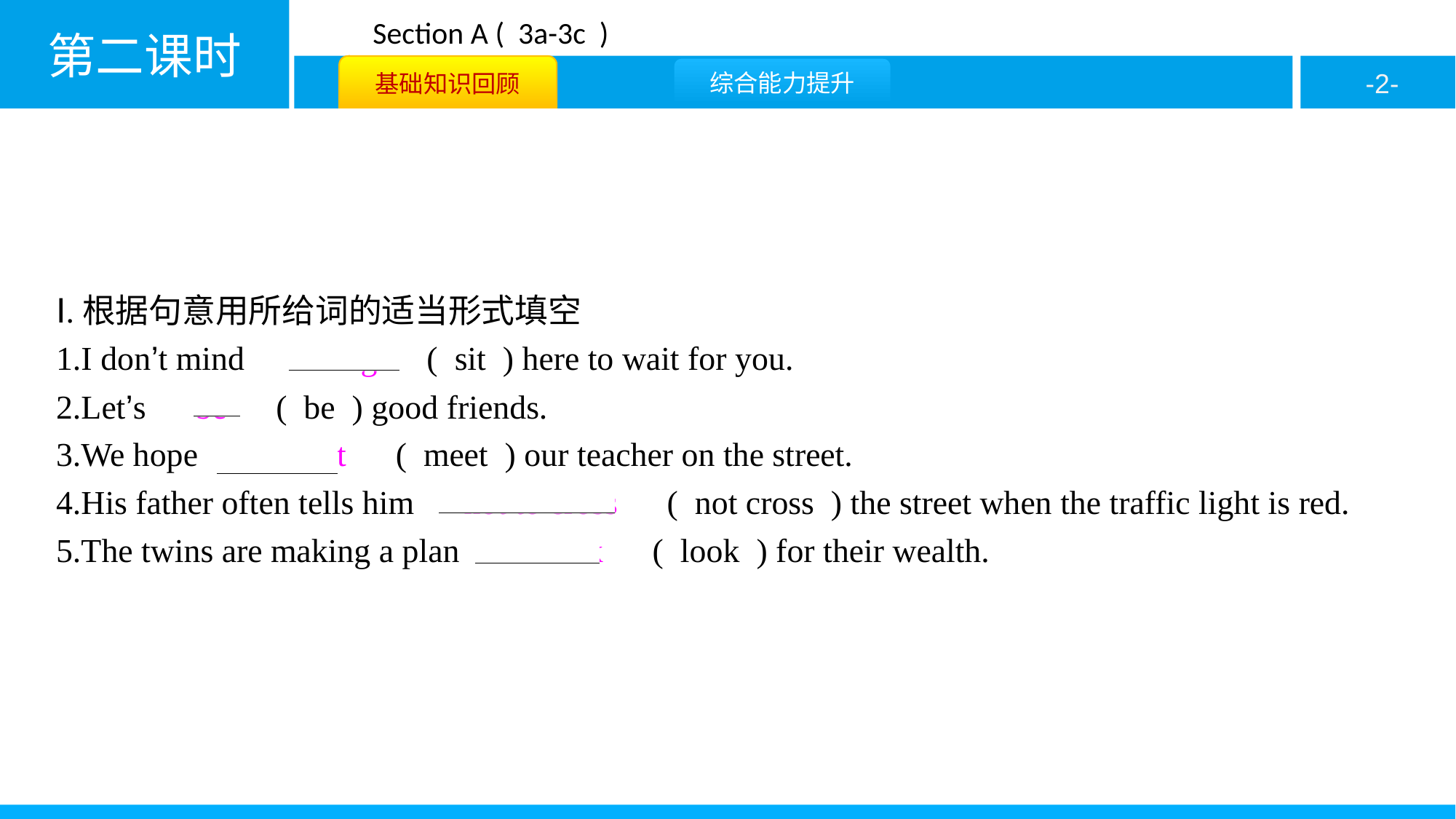

Ⅰ.根据句意用所给词的适当形式填空
1.I don’t mind　sitting　(  sit  ) here to wait for you.
2.Let’s　be　(  be  ) good friends.
3.We hope　to meet　(  meet  ) our teacher on the street.
4.His father often tells him　not to cross　(  not cross  ) the street when the traffic light is red.
5.The twins are making a plan　to look　(  look  ) for their wealth.